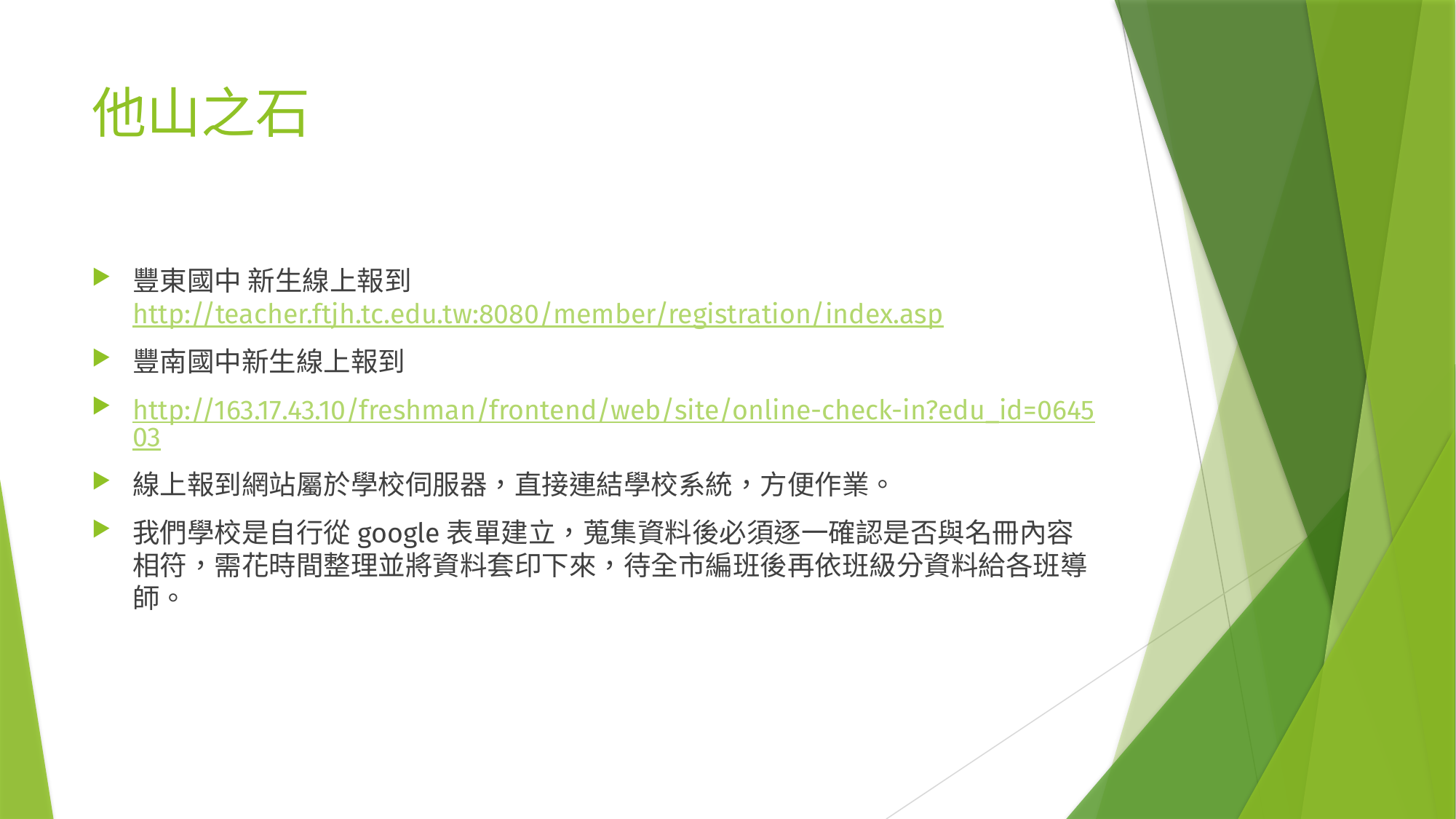

# 他山之石
豐東國中 新生線上報到http://teacher.ftjh.tc.edu.tw:8080/member/registration/index.asp
豐南國中新生線上報到
http://163.17.43.10/freshman/frontend/web/site/online-check-in?edu_id=064503
線上報到網站屬於學校伺服器，直接連結學校系統，方便作業。
我們學校是自行從google表單建立，蒐集資料後必須逐一確認是否與名冊內容相符，需花時間整理並將資料套印下來，待全市編班後再依班級分資料給各班導師。